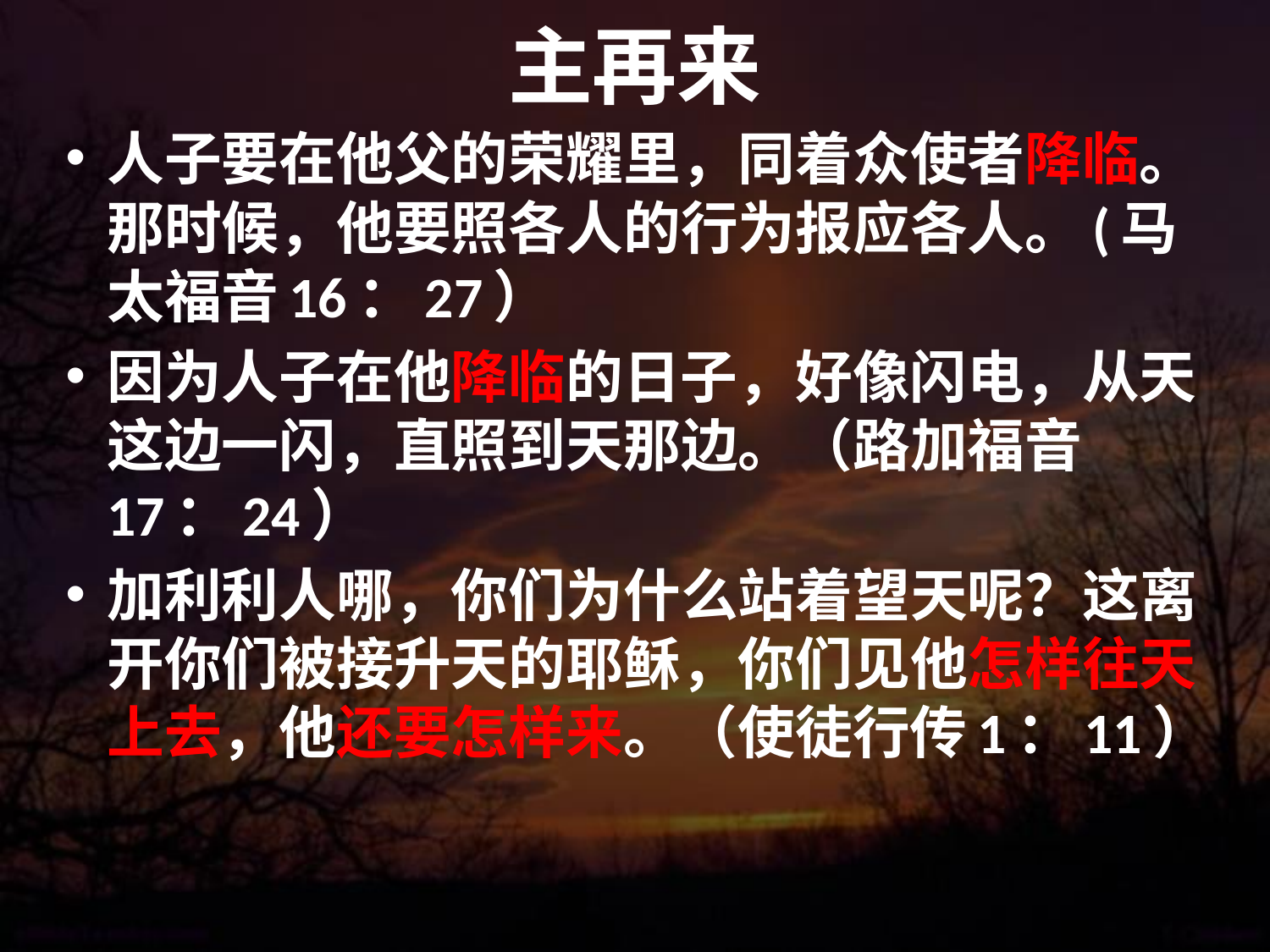

# 主再来
人子要在他父的荣耀里，同着众使者降临。那时候，他要照各人的行为报应各人。(马太福音16：27）
因为人子在他降临的日子，好像闪电，从天这边一闪，直照到天那边。（路加福音17：24）
加利利人哪，你们为什么站着望天呢？这离开你们被接升天的耶稣，你们见他怎样往天上去，他还要怎样来。（使徒行传1：11）